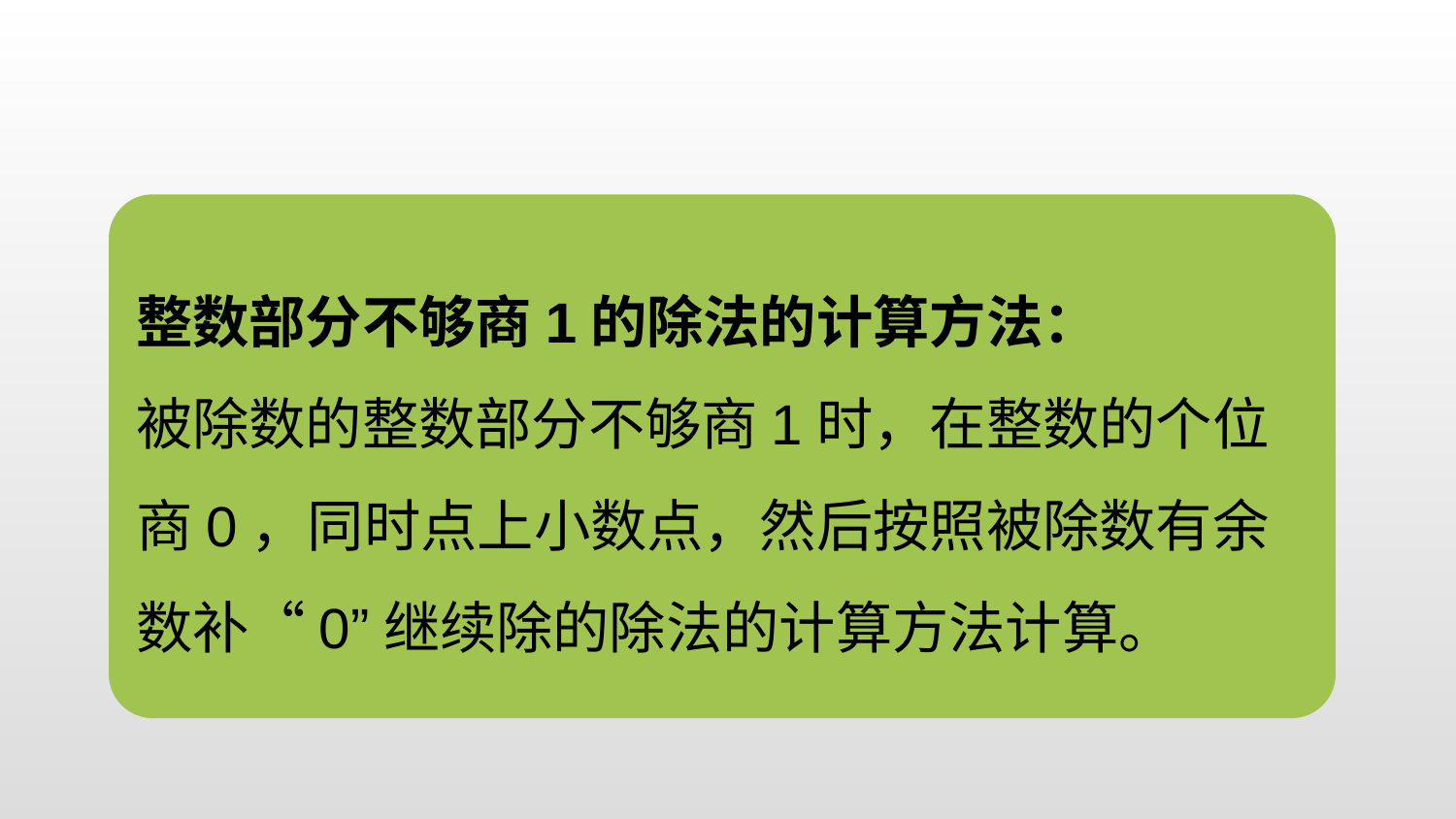

整数部分不够商1的除法的计算方法：
被除数的整数部分不够商1时，在整数的个位商0，同时点上小数点，然后按照被除数有余数补“0”继续除的除法的计算方法计算。